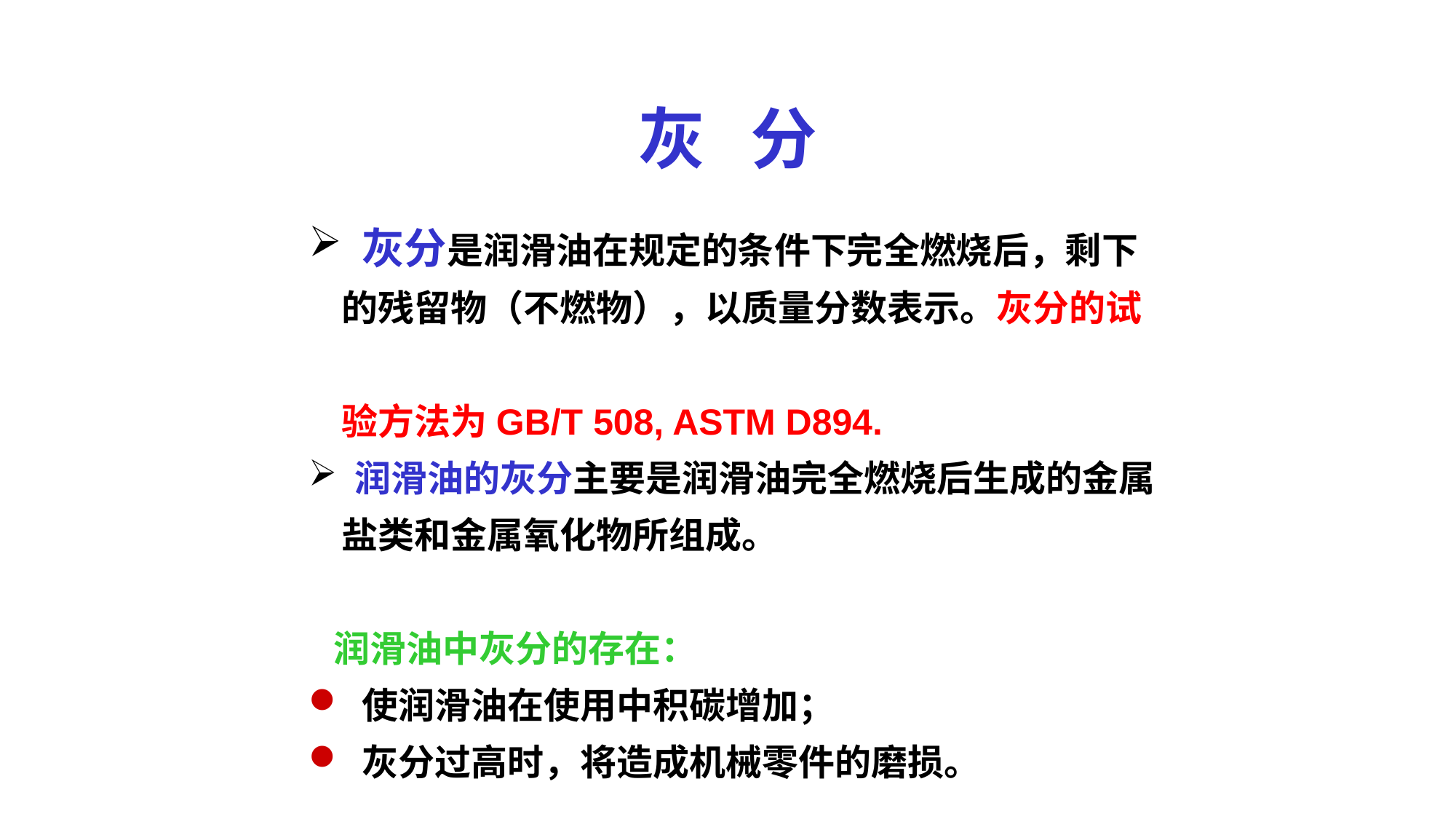

灰   分
 灰分是润滑油在规定的条件下完全燃烧后，剩下
   的残留物（不燃物），以质量分数表示。灰分的试
   验方法为GB/T 508, ASTM D894.
 润滑油的灰分主要是润滑油完全燃烧后生成的金属
   盐类和金属氧化物所组成。

  润滑油中灰分的存在：
 使润滑油在使用中积碳增加；
 灰分过高时，将造成机械零件的磨损。